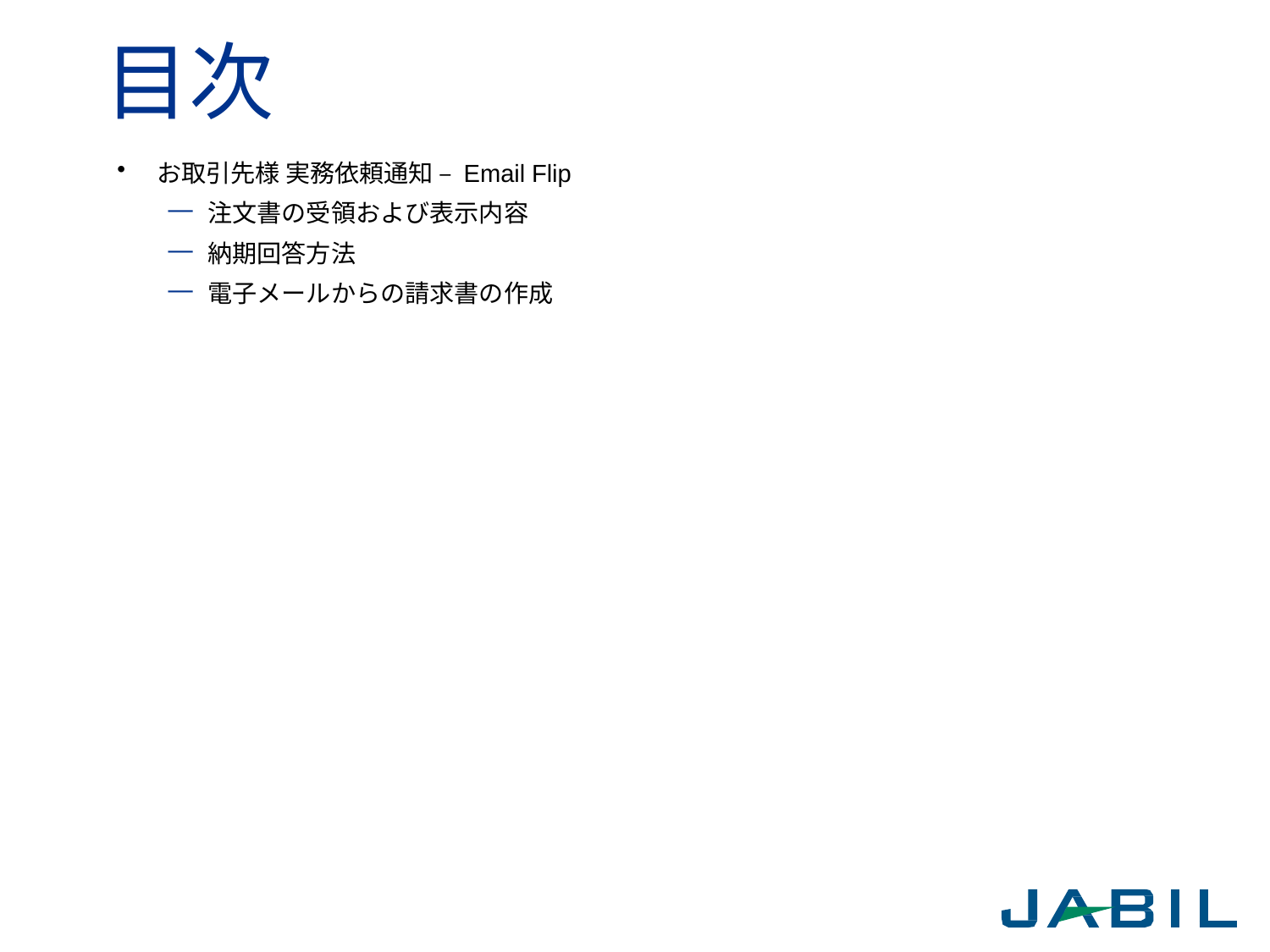

# 目次
お取引先様 実務依頼通知 – Email Flip
注文書の受領および表示内容
納期回答方法
電子メールからの請求書の作成